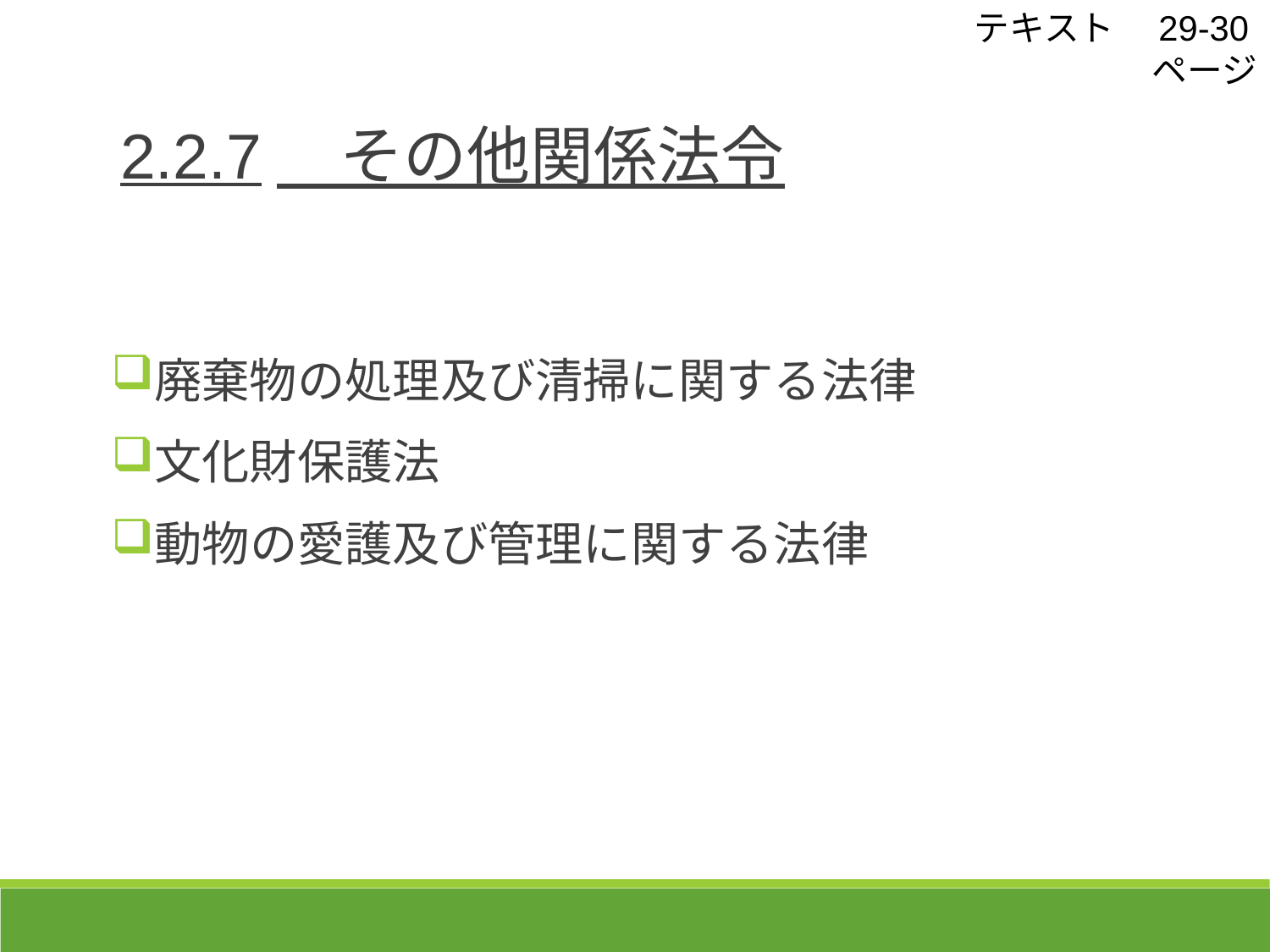

テキスト　29-30ページ
2.2.7　その他関係法令

廃棄物の処理及び清掃に関する法律
文化財保護法
動物の愛護及び管理に関する法律